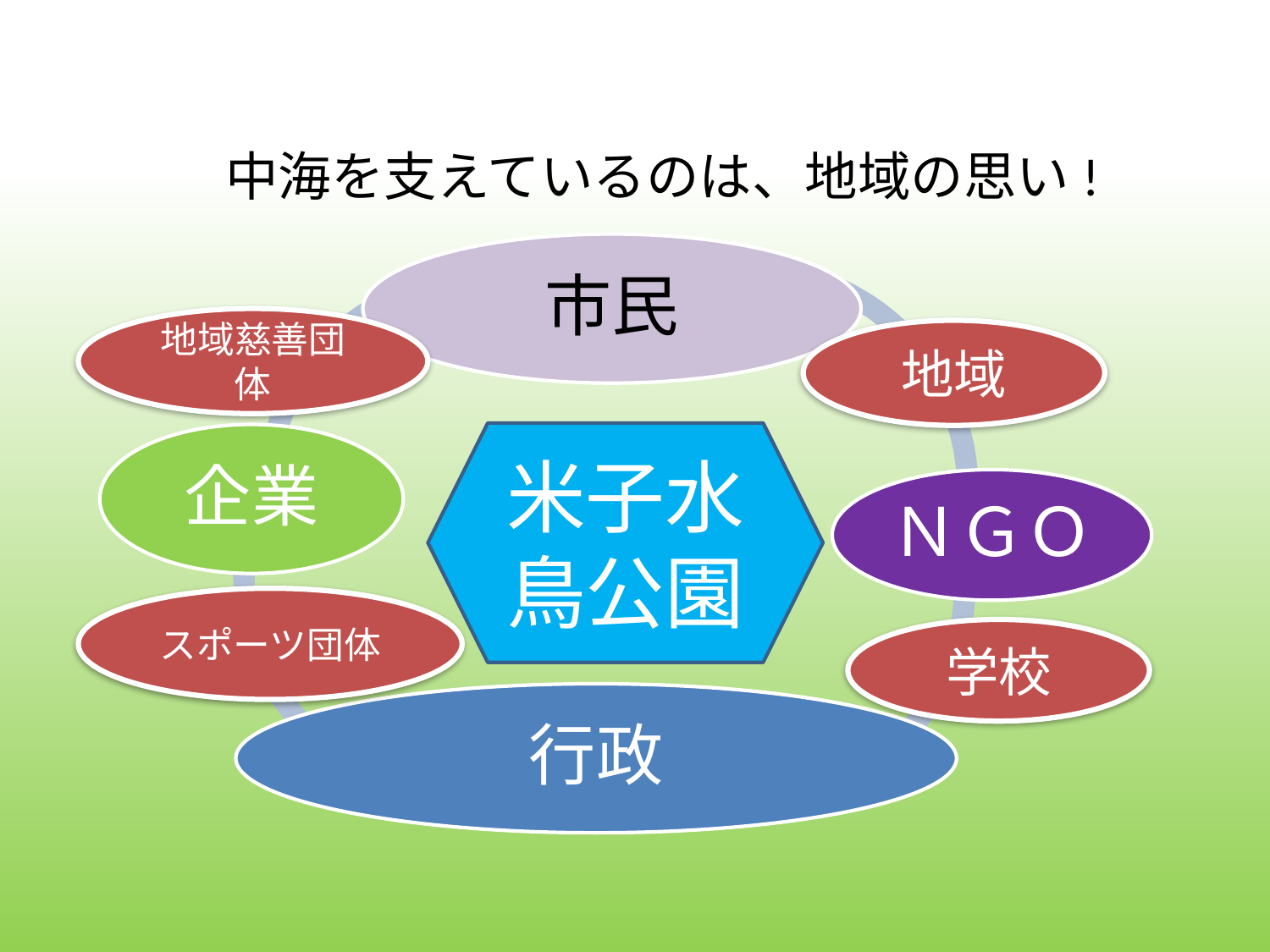

# 中海を支えているのは、地域の思い!

市民

企業

ＮＧＯ

行政
地域慈善団体
地域
米子水鳥公園
スポーツ団体
学校